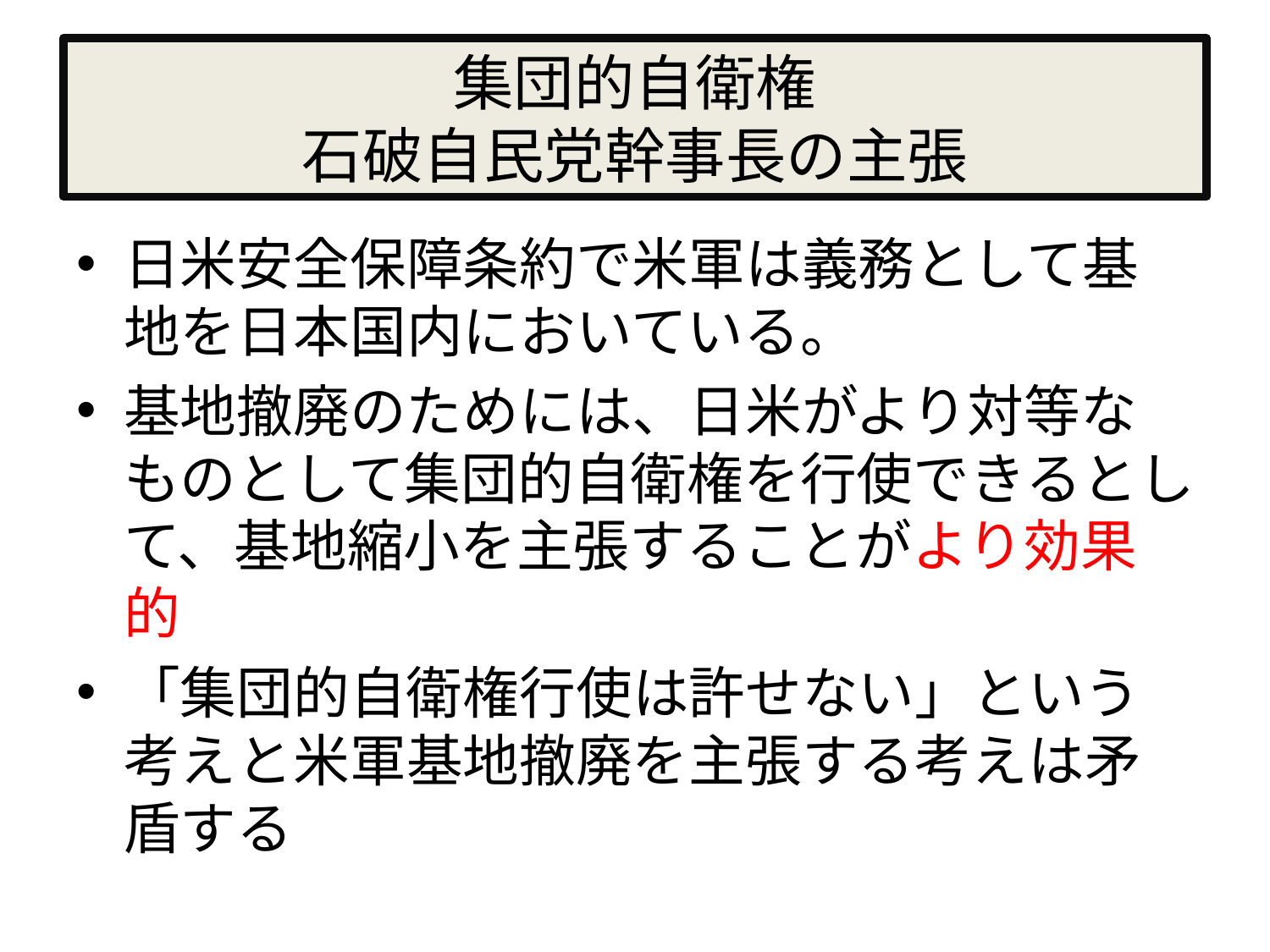

# 集団的自衛権 石破自民党幹事長の主張
日米安全保障条約で米軍は義務として基地を日本国内においている。
基地撤廃のためには、日米がより対等なものとして集団的自衛権を行使できるとして、基地縮小を主張することがより効果的
「集団的自衛権行使は許せない」という考えと米軍基地撤廃を主張する考えは矛盾する